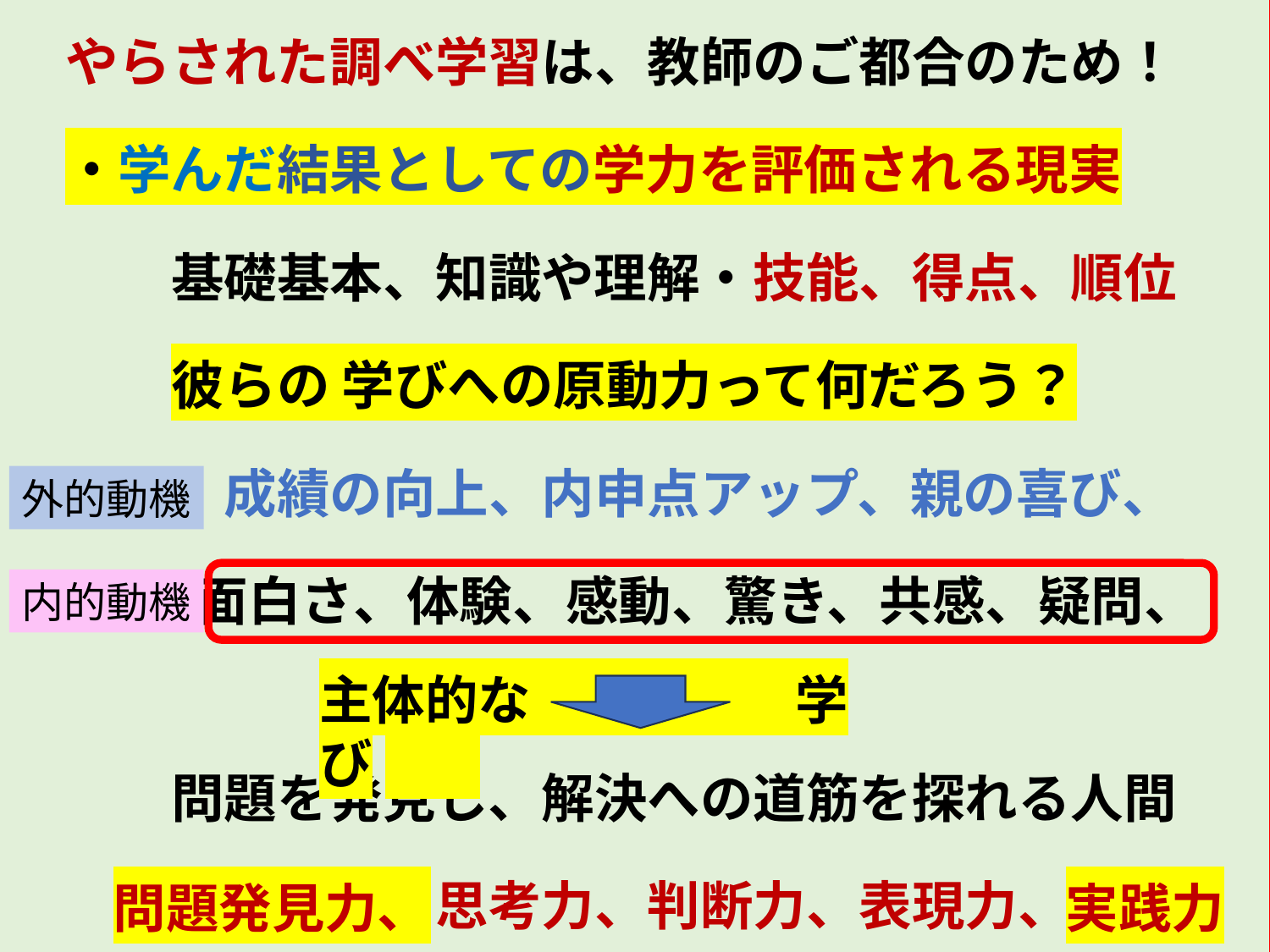

やらされた調べ学習は、教師のご都合のため！

　・学んだ結果としての学力を評価される現実

　　　基礎基本、知識や理解・技能、得点、順位

　　　彼らの 学びへの原動力って何だろう？

　　　　成績の向上、内申点アップ、親の喜び、

　　  　面白さ、体験、感動、驚き、共感、疑問、

　　　問題を発見し、解決への道筋を探れる人間

　　　　　　　　思考力、判断力、表現力、

外的動機

内的動機
主体的な　　　　　学 び,,

問題発見力、　　　　　　　　　　　　実践力